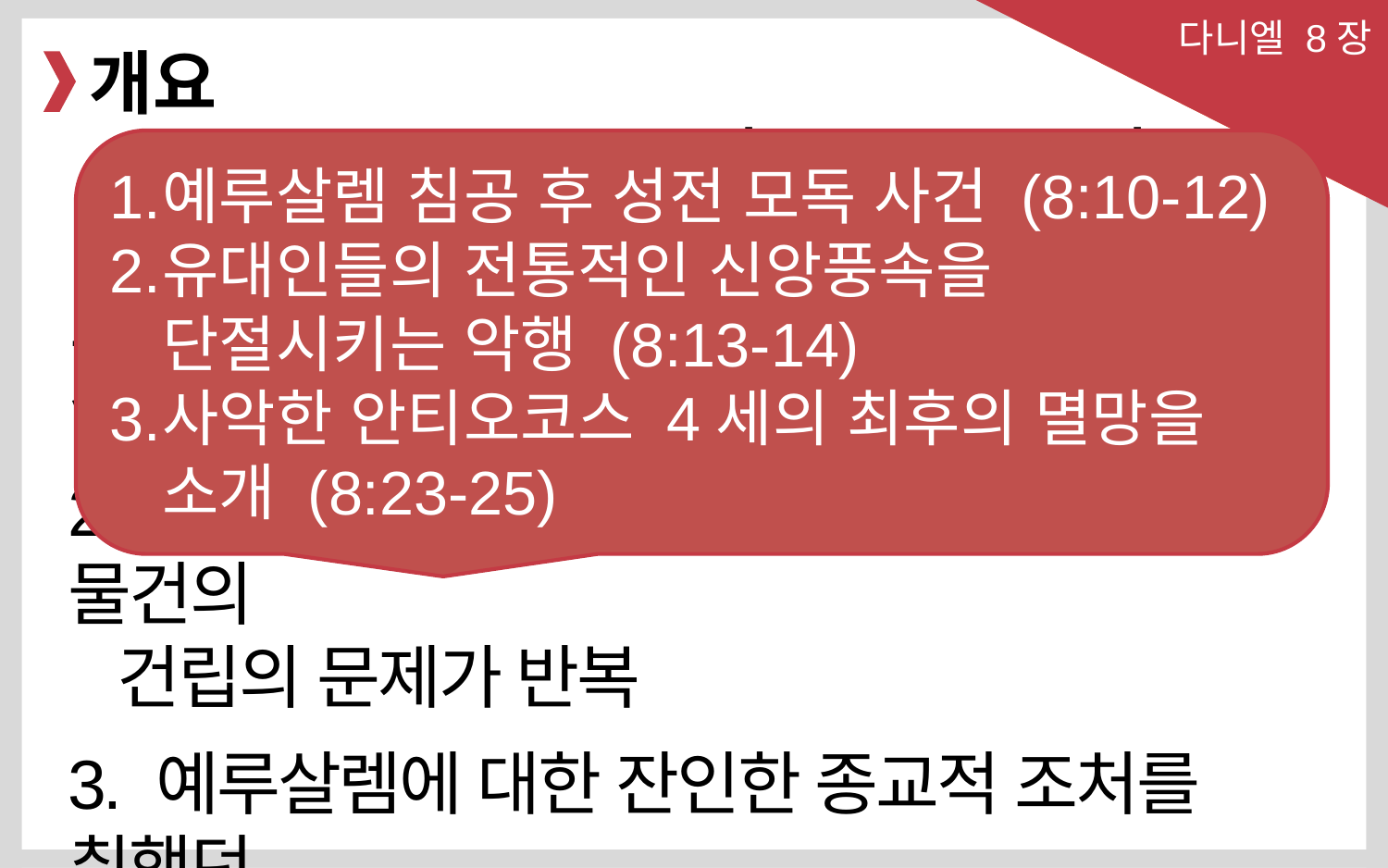

다니엘 8장
개요

7장
9~12장
8장
예루살렘 침공 후 성전 모독 사건 (8:10-12)
유대인들의 전통적인 신앙풍속을 단절시키는 악행 (8:13-14)
사악한 안티오코스 4세의 최후의 멸망을 소개 (8:23-25)

1. 다니엘과 천사의 만남이 환상해석의 결정적 요소
2. 매일 드리는 제사의 폐지와 멸망케 할 미운 물건의
   건립의 문제가 반복
3. 예루살렘에 대한 잔인한 종교적 조처를 취했던
   안티오커스 4세에 대한 관심